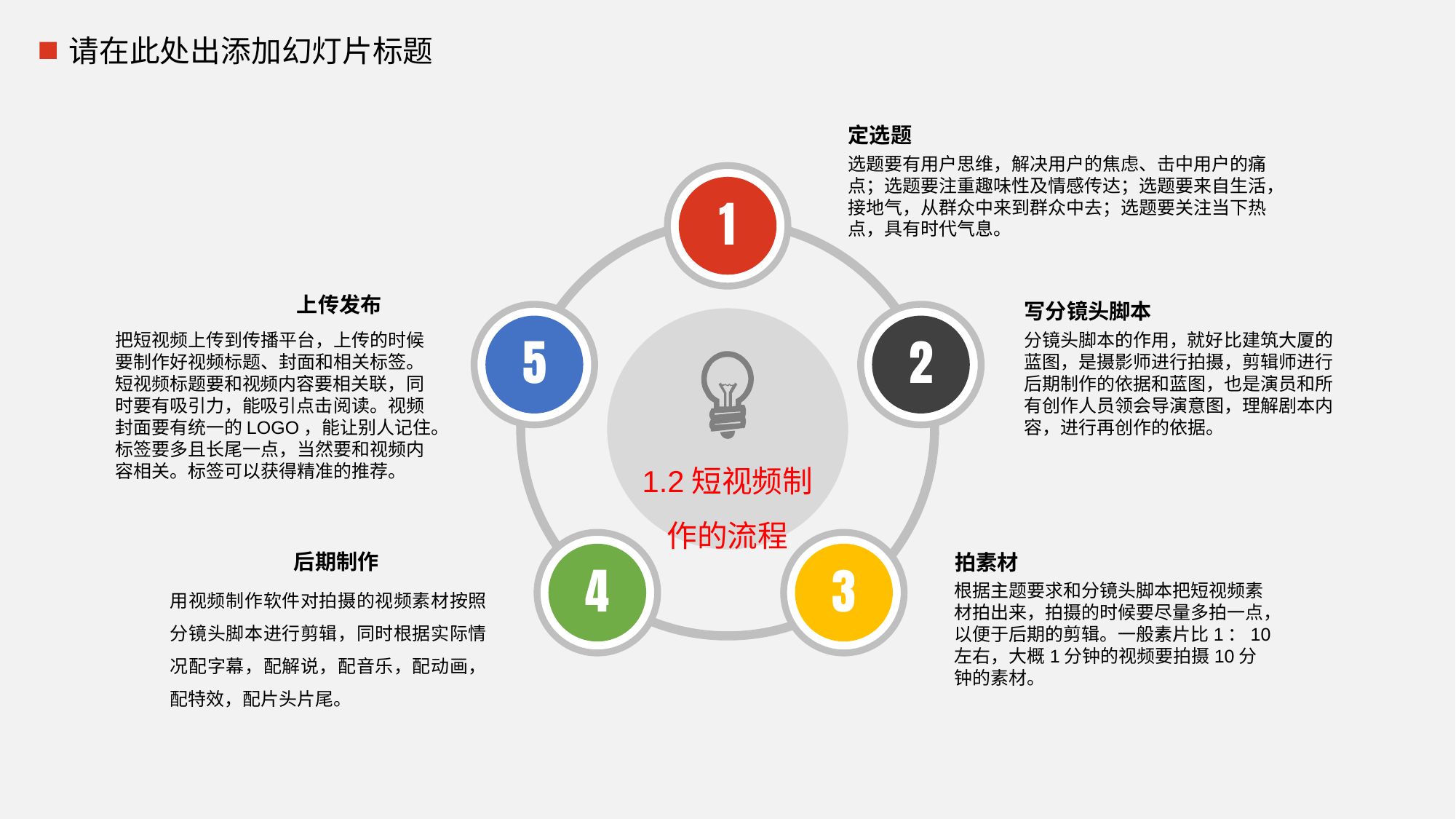

请在此处出添加幻灯片标题

定选题
选题要有用户思维，解决用户的焦虑、击中用户的痛点；选题要注重趣味性及情感传达；选题要来自生活，接地气，从群众中来到群众中去；选题要关注当下热点，具有时代气息。

1

上传发布
写分镜头脚本

把短视频上传到传播平台，上传的时候要制作好视频标题、封面和相关标签。短视频标题要和视频内容要相关联，同时要有吸引力，能吸引点击阅读。视频封面要有统一的LOGO，能让别人记住。标签要多且长尾一点，当然要和视频内容相关。标签可以获得精准的推荐。
分镜头脚本的作用，就好比建筑大厦的蓝图，是摄影师进行拍摄，剪辑师进行后期制作的依据和蓝图，也是演员和所有创作人员领会导演意图，理解剧本内容，进行再创作的依据。
5
2

1.2短视频制作的流程

后期制作

拍素材
4
3
用视频制作软件对拍摄的视频素材按照分镜头脚本进行剪辑，同时根据实际情况配字幕，配解说，配音乐，配动画，配特效，配片头片尾。
根据主题要求和分镜头脚本把短视频素材拍出来，拍摄的时候要尽量多拍一点，以便于后期的剪辑。一般素片比1：10左右，大概1分钟的视频要拍摄10分钟的素材。